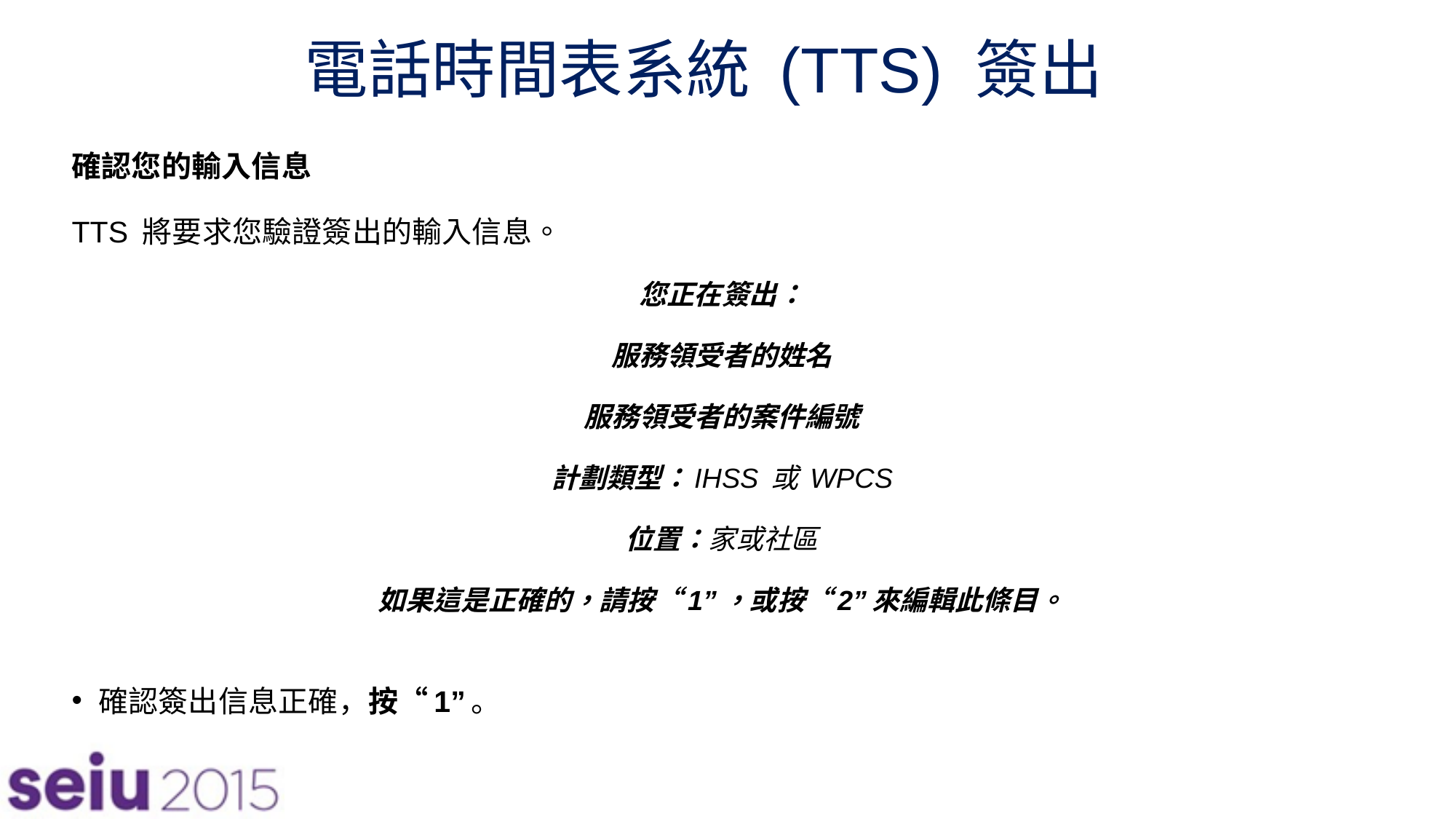

# 電話時間表系統 (TTS) 簽出
確認您的輸入信息
TTS 將要求您驗證簽出的輸入信息。
您正在簽出：
服務領受者的姓名
服務領受者的案件編號
計劃類型：IHSS 或 WPCS
位置：家或社區
如果這是正確的，請按“1”，或按“2”來編輯此條目。

確認簽出信息正確，按“1”。